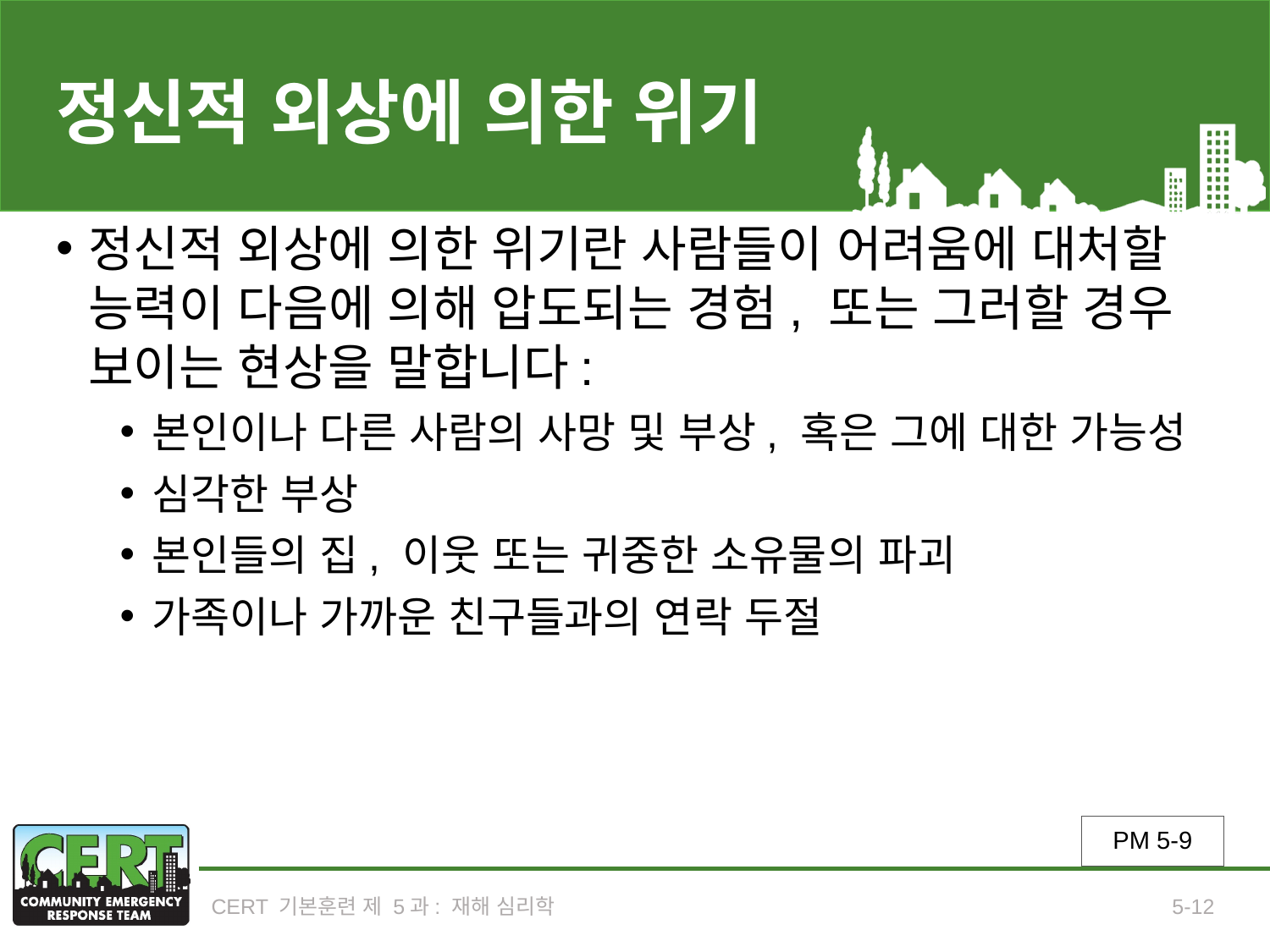

# 정신적 외상에 의한 위기
정신적 외상에 의한 위기란 사람들이 어려움에 대처할 능력이 다음에 의해 압도되는 경험, 또는 그러할 경우 보이는 현상을 말합니다:
본인이나 다른 사람의 사망 및 부상, 혹은 그에 대한 가능성
심각한 부상
본인들의 집, 이웃 또는 귀중한 소유물의 파괴
가족이나 가까운 친구들과의 연락 두절
PM 5-9
CERT 기본훈련 제 5과: 재해 심리학
5-12